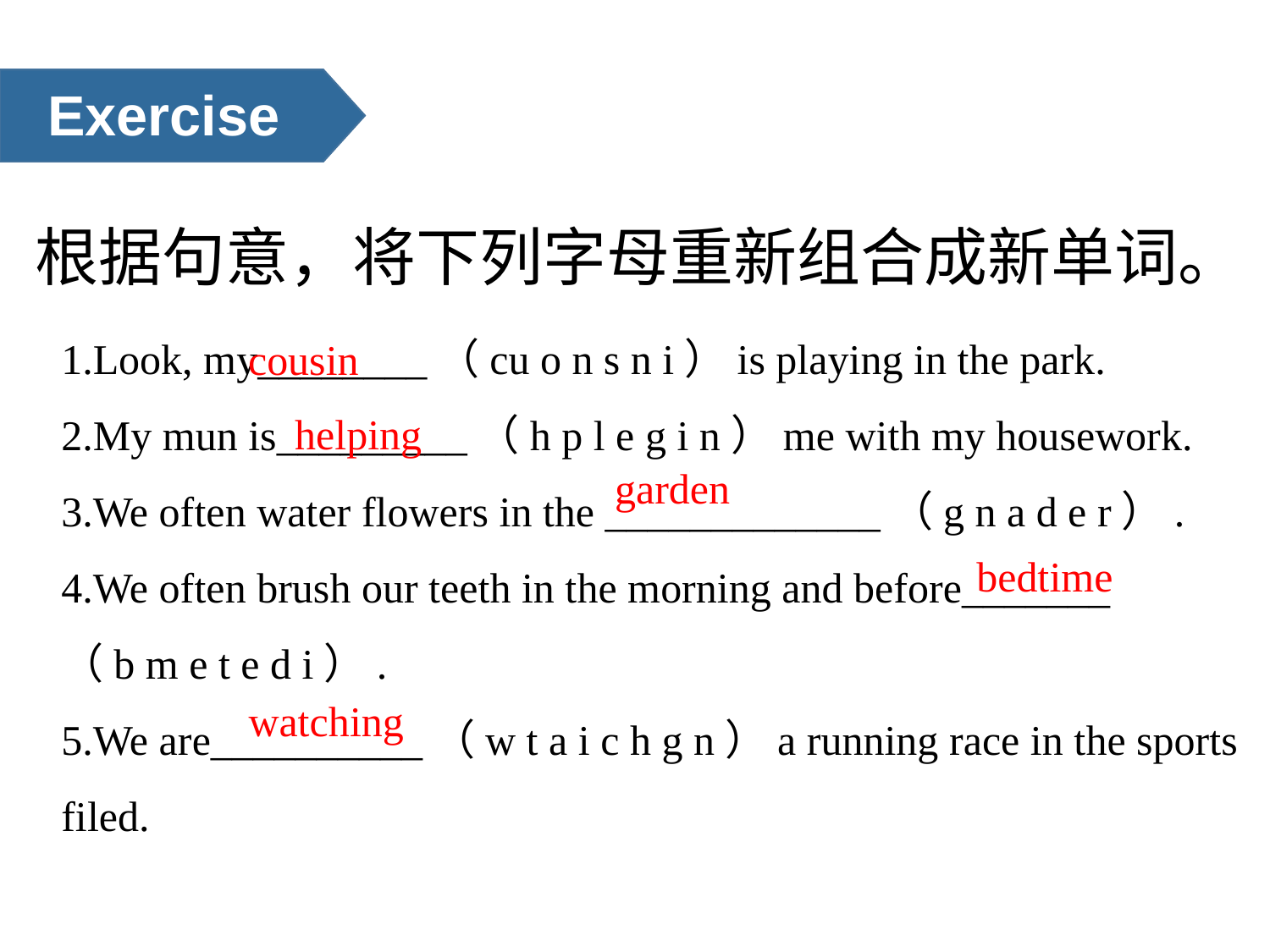

Exercise
根据句意，将下列字母重新组合成新单词。
1.Look, my________（cu o n s n i）is playing in the park.
2.My mun is_________（h p l e g i n）me with my housework.
3.We often water flowers in the _____________（g n a d e r）.
4.We often brush our teeth in the morning and before_______
（b m e t e d i）.
5.We are__________（w t a i c h g n）a running race in the sports filed.
cousin
helping
garden
bedtime
watching